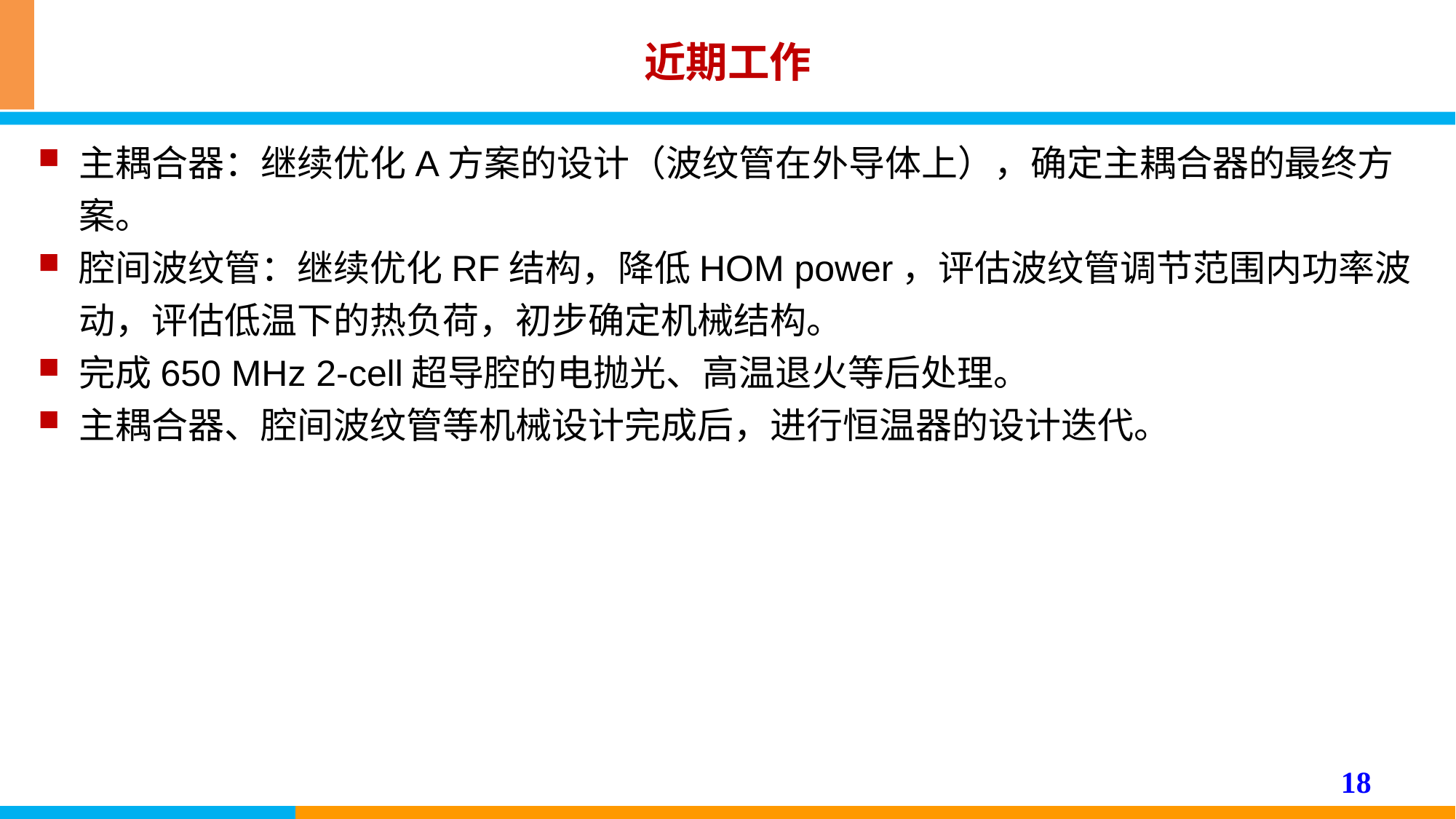

# 近期工作
主耦合器：继续优化A方案的设计（波纹管在外导体上），确定主耦合器的最终方案。
腔间波纹管：继续优化RF结构，降低HOM power，评估波纹管调节范围内功率波动，评估低温下的热负荷，初步确定机械结构。
完成650 MHz 2-cell超导腔的电抛光、高温退火等后处理。
主耦合器、腔间波纹管等机械设计完成后，进行恒温器的设计迭代。
18